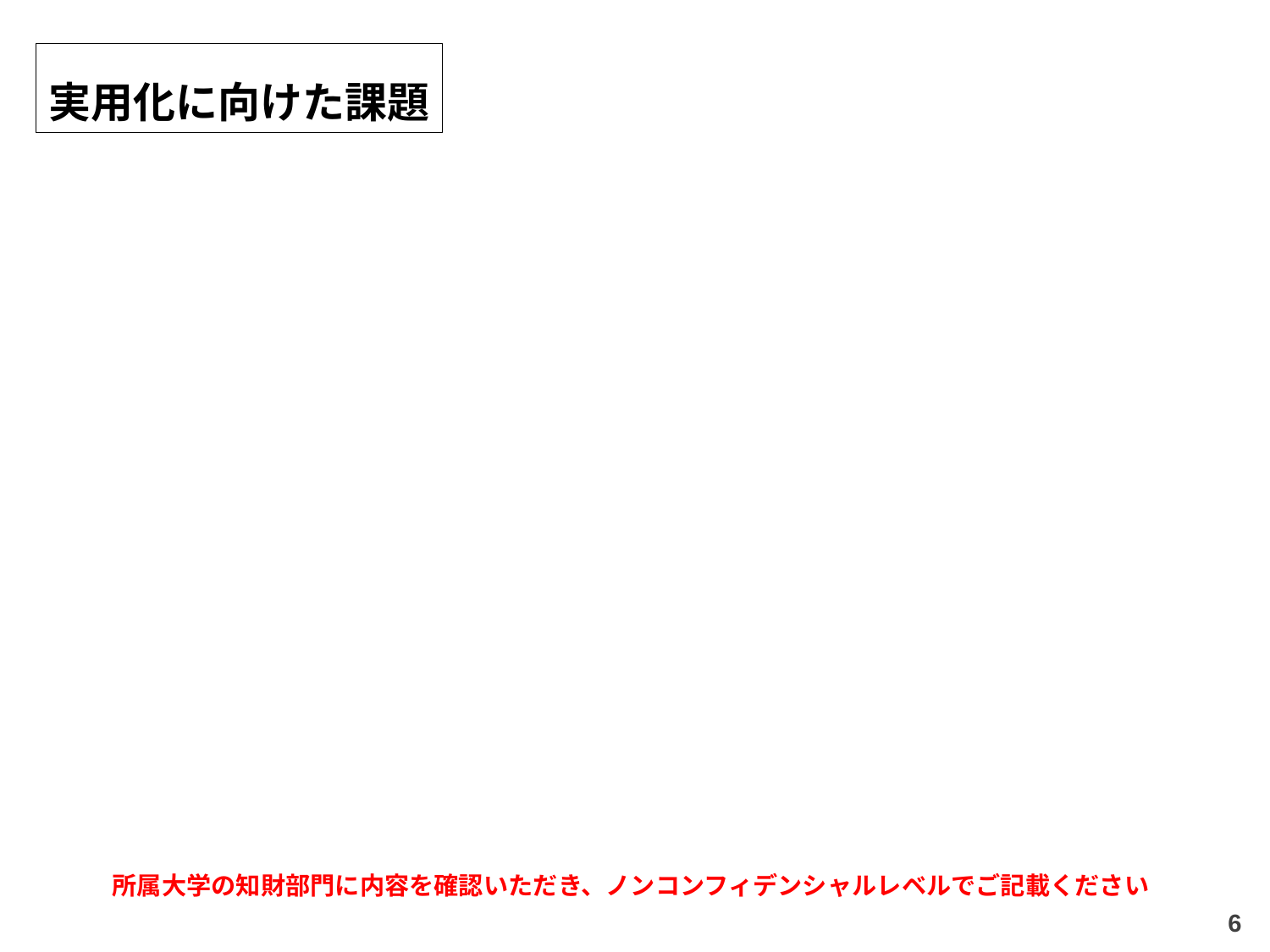

実用化に向けた課題
所属大学の知財部門に内容を確認いただき、ノンコンフィデンシャルレベルでご記載ください
6